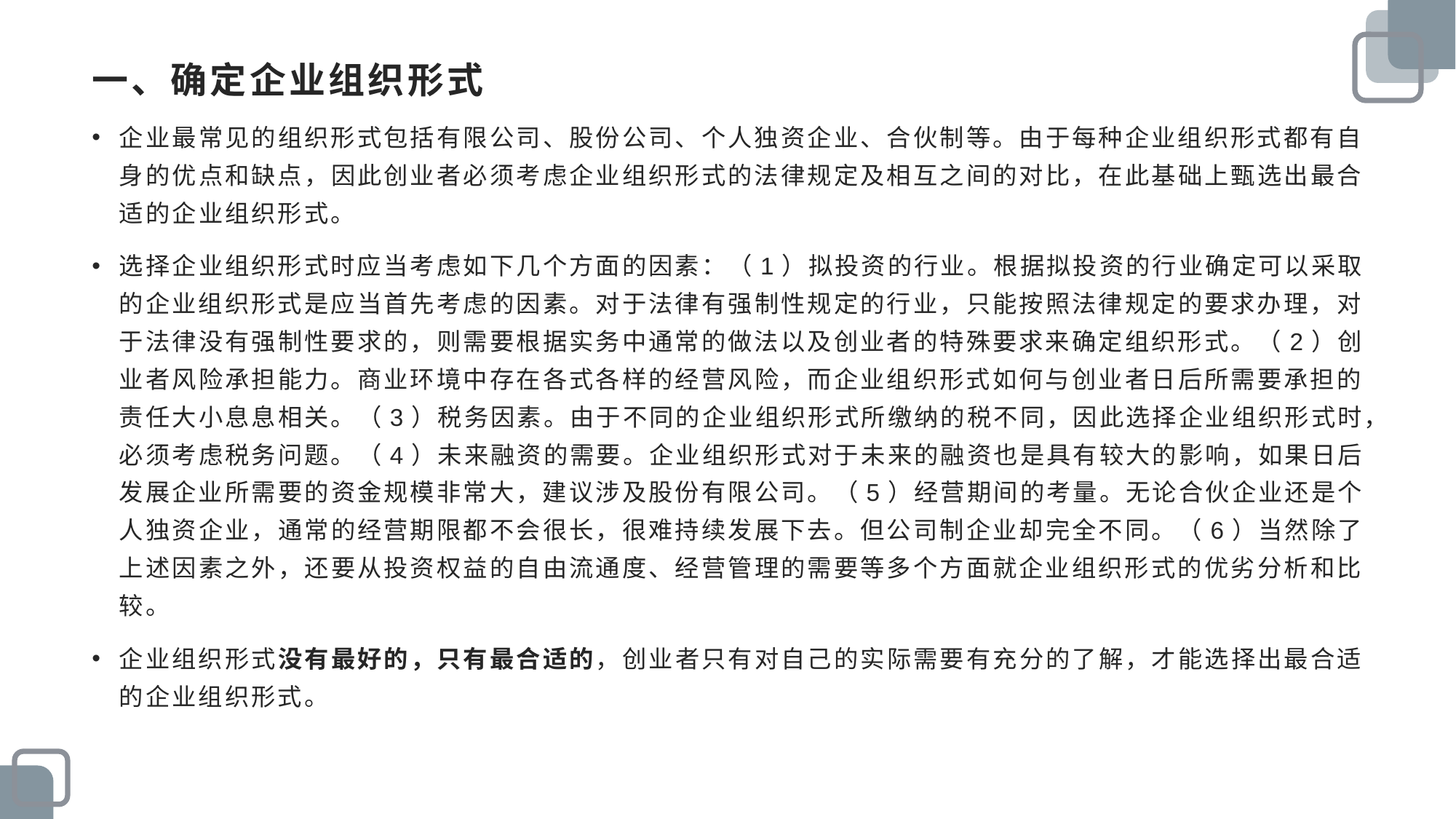

# 一、确定企业组织形式
企业最常见的组织形式包括有限公司、股份公司、个人独资企业、合伙制等。由于每种企业组织形式都有自身的优点和缺点，因此创业者必须考虑企业组织形式的法律规定及相互之间的对比，在此基础上甄选出最合适的企业组织形式。
选择企业组织形式时应当考虑如下几个方面的因素：（1）拟投资的行业。根据拟投资的行业确定可以采取的企业组织形式是应当首先考虑的因素。对于法律有强制性规定的行业，只能按照法律规定的要求办理，对于法律没有强制性要求的，则需要根据实务中通常的做法以及创业者的特殊要求来确定组织形式。（2）创业者风险承担能力。商业环境中存在各式各样的经营风险，而企业组织形式如何与创业者日后所需要承担的责任大小息息相关。（3）税务因素。由于不同的企业组织形式所缴纳的税不同，因此选择企业组织形式时，必须考虑税务问题。（4）未来融资的需要。企业组织形式对于未来的融资也是具有较大的影响，如果日后发展企业所需要的资金规模非常大，建议涉及股份有限公司。（5）经营期间的考量。无论合伙企业还是个人独资企业，通常的经营期限都不会很长，很难持续发展下去。但公司制企业却完全不同。（6）当然除了上述因素之外，还要从投资权益的自由流通度、经营管理的需要等多个方面就企业组织形式的优劣分析和比较。
企业组织形式没有最好的，只有最合适的，创业者只有对自己的实际需要有充分的了解，才能选择出最合适的企业组织形式。